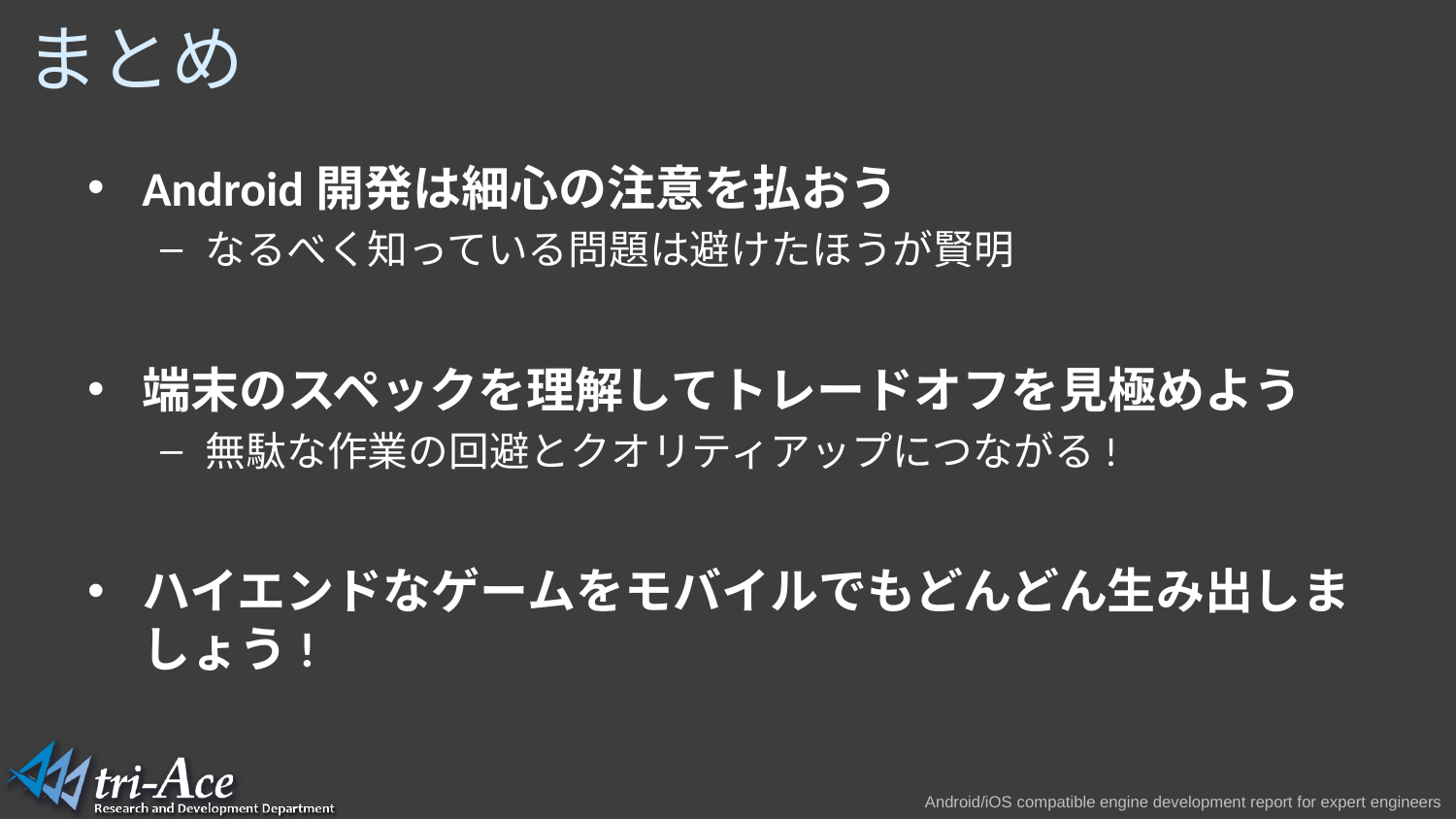

# まとめ
Android開発は細心の注意を払おう
なるべく知っている問題は避けたほうが賢明

端末のスペックを理解してトレードオフを見極めよう
無駄な作業の回避とクオリティアップにつながる!

ハイエンドなゲームをモバイルでもどんどん生み出しましょう!